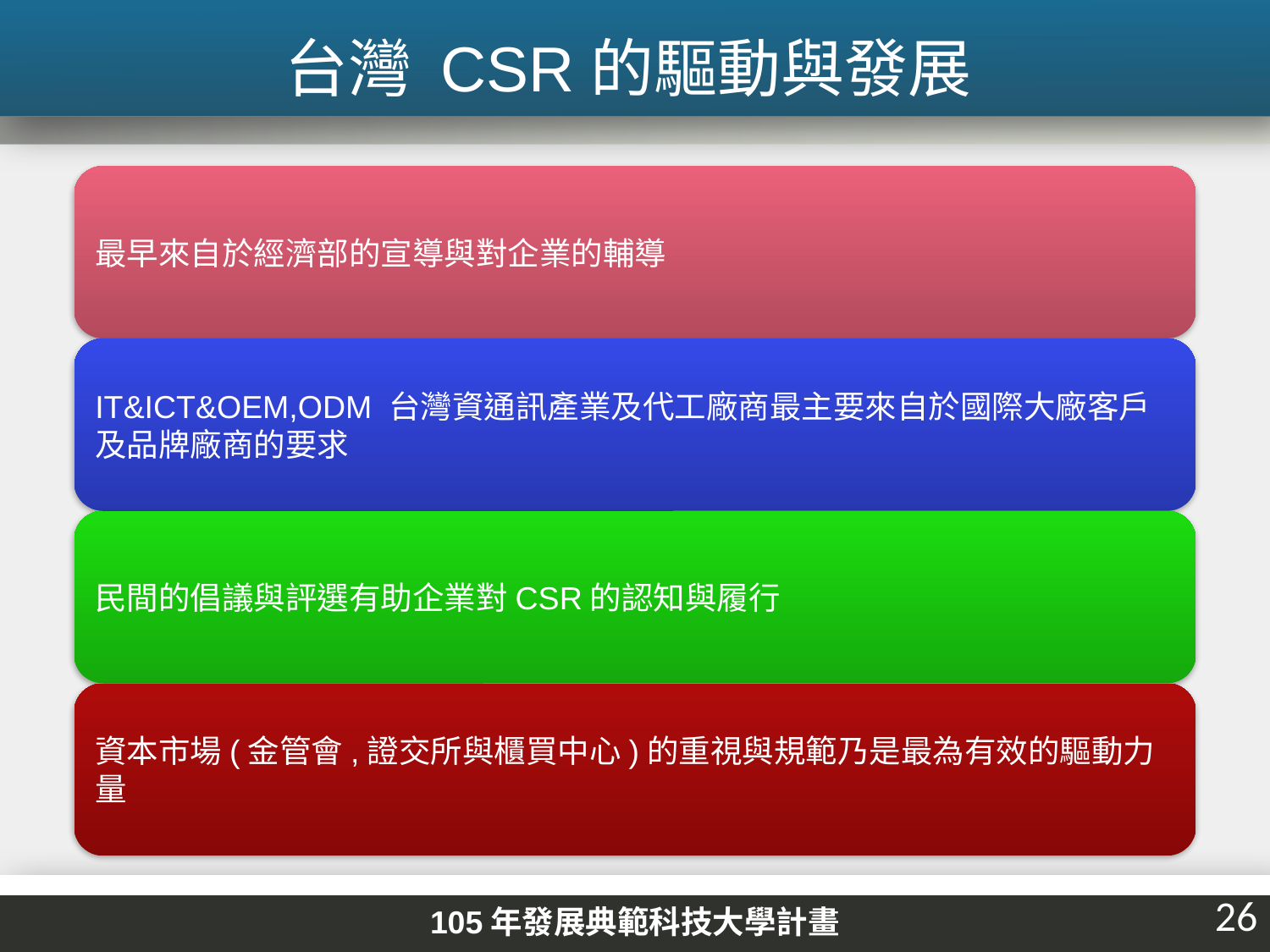

台灣 CSR的驅動與發展
最早來自於經濟部的宣導與對企業的輔導
IT&ICT&OEM,ODM 台灣資通訊產業及代工廠商最主要來自於國際大廠客戶及品牌廠商的要求
民間的倡議與評選有助企業對CSR的認知與履行
資本市場(金管會,證交所與櫃買中心)的重視與規範乃是最為有效的驅動力量
26